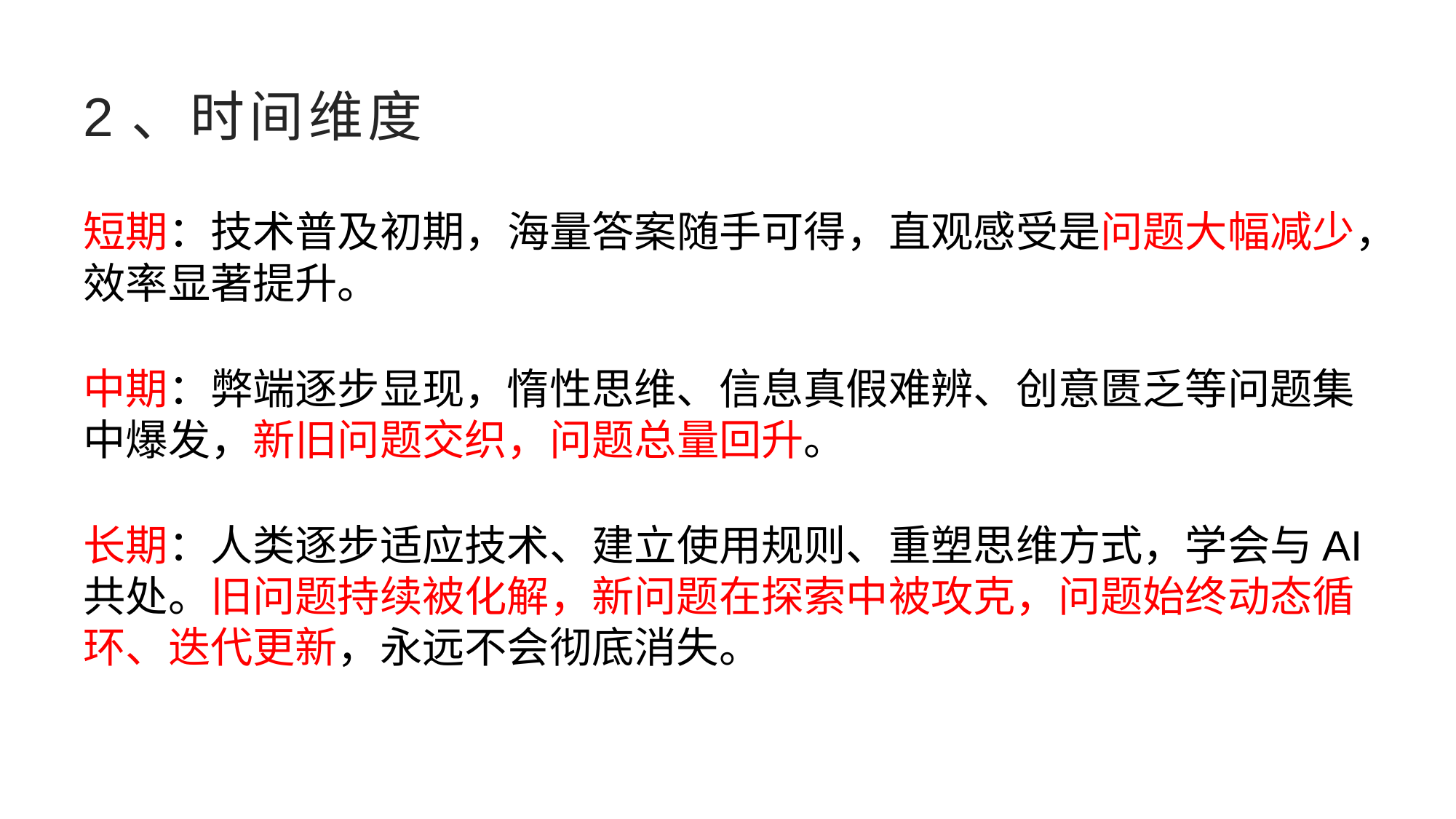

# 2、时间维度
短期：技术普及初期，海量答案随手可得，直观感受是问题大幅减少，效率显著提升。
中期：弊端逐步显现，惰性思维、信息真假难辨、创意匮乏等问题集中爆发，新旧问题交织，问题总量回升。
长期：人类逐步适应技术、建立使用规则、重塑思维方式，学会与AI共处。旧问题持续被化解，新问题在探索中被攻克，问题始终动态循环、迭代更新，永远不会彻底消失。